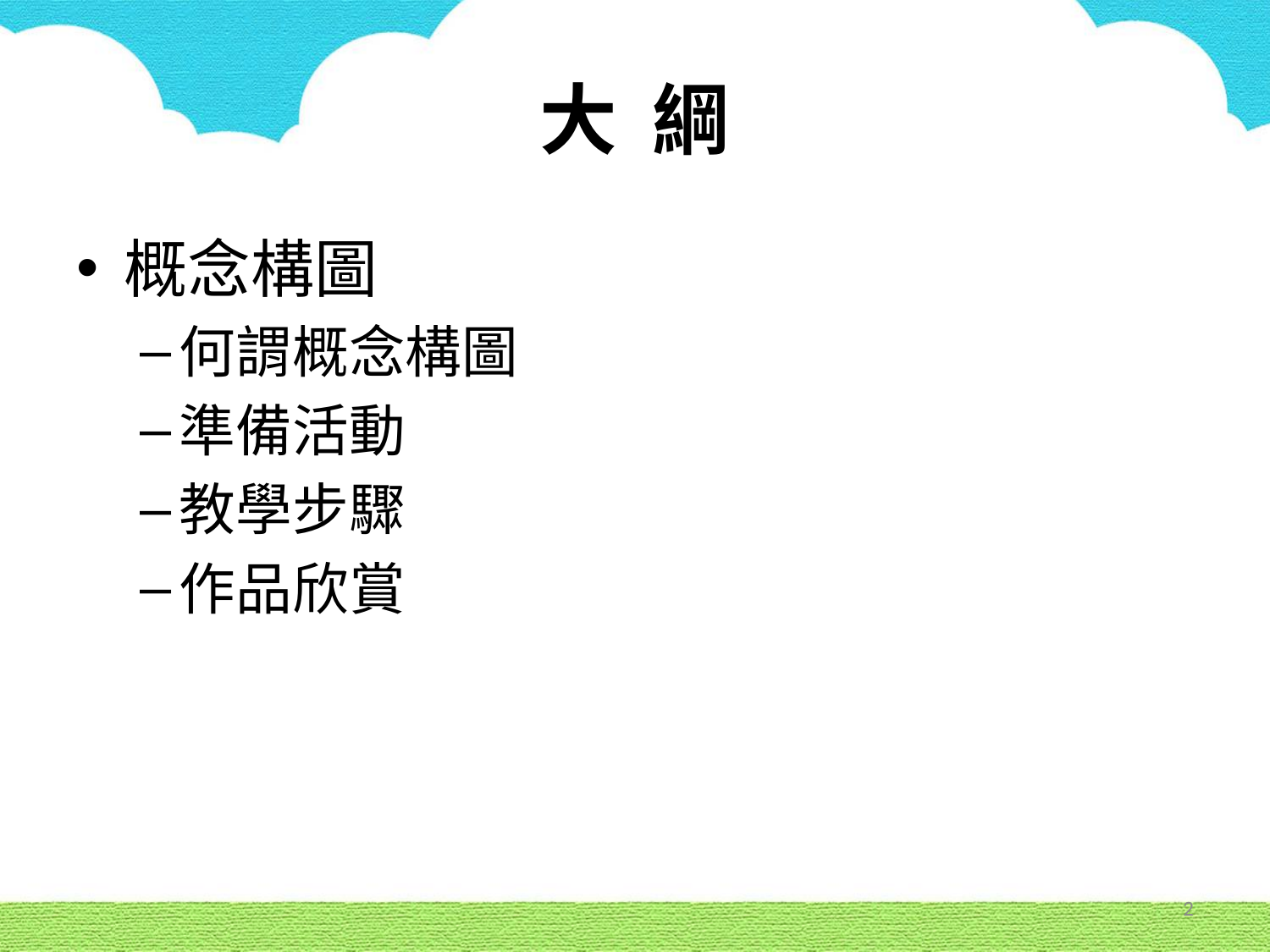

# 大  綱
概念構圖
何謂概念構圖
準備活動
教學步驟
作品欣賞
2